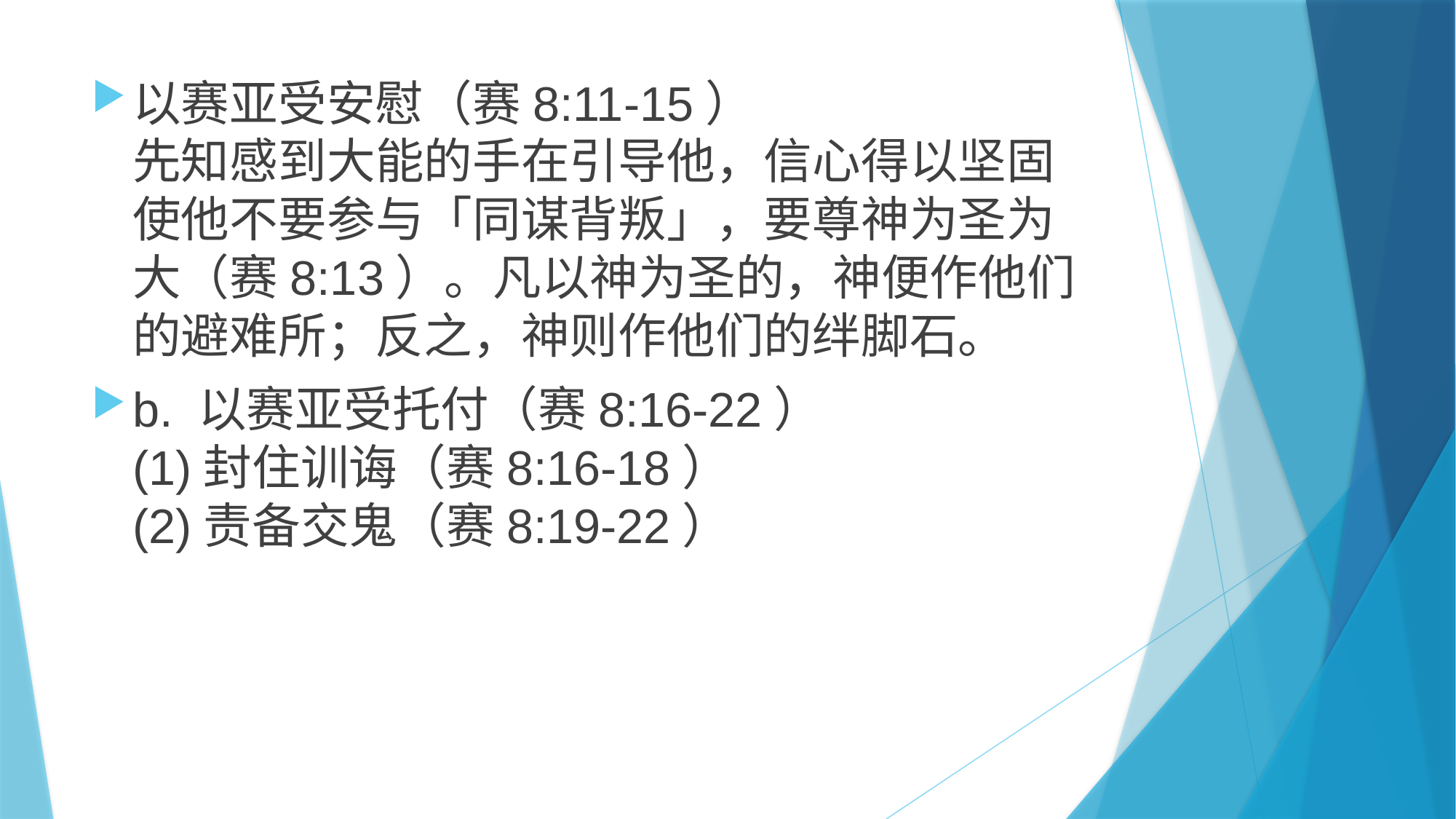

以赛亚受安慰（赛8:11-15）
先知感到大能的手在引导他，信心得以坚固使他不要参与「同谋背叛」，要尊神为圣为大（赛8:13）。凡以神为圣的，神便作他们的避难所；反之，神则作他们的绊脚石。
b. 以赛亚受托付（赛8:16-22）
(1)封住训诲（赛8:16-18）
(2)责备交鬼（赛8:19-22）